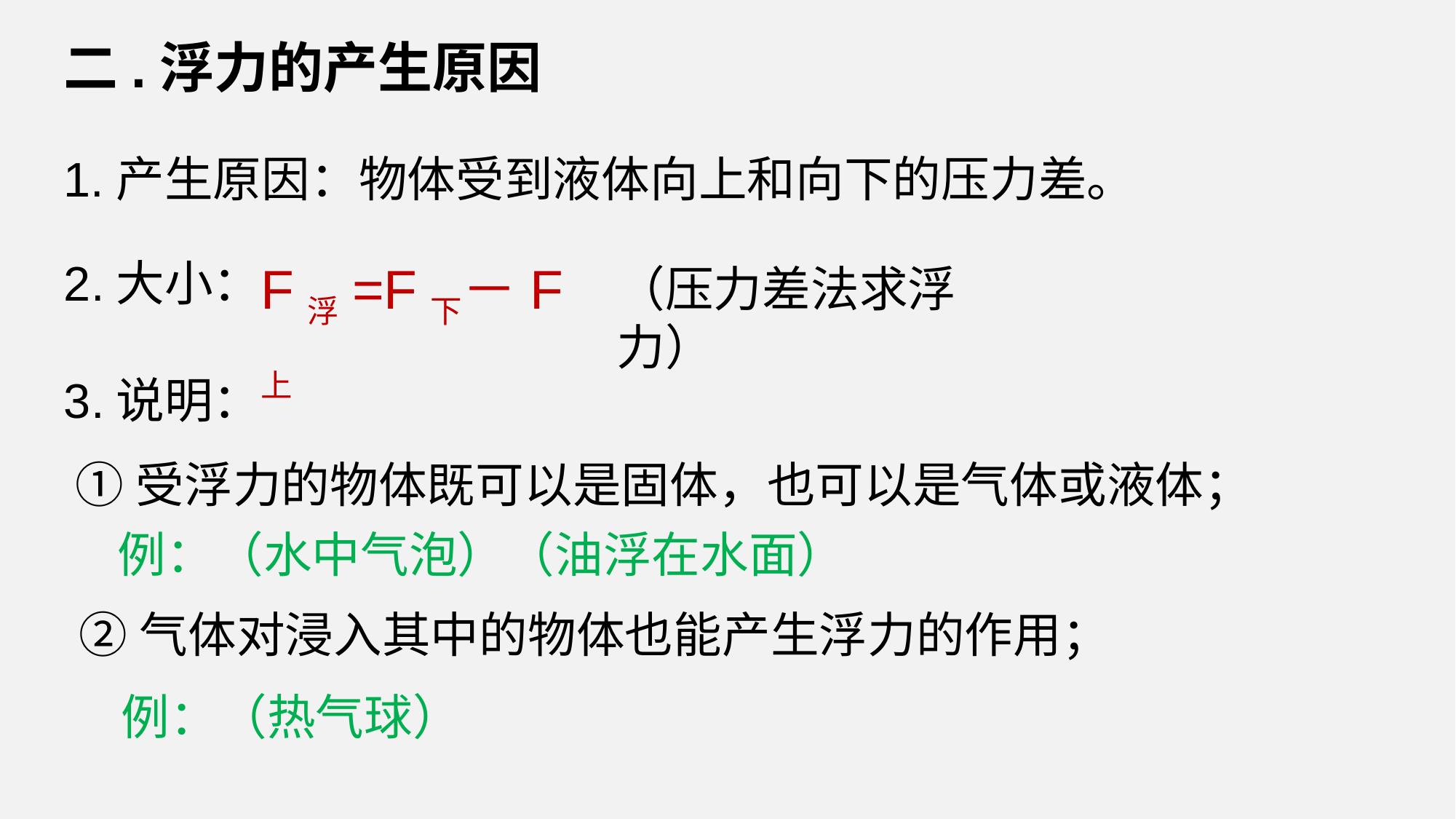

二.浮力的产生原因
1.产生原因：物体受到液体向上和向下的压力差。
2.大小：
F浮=F下－F上
（压力差法求浮力）
3.说明：
①受浮力的物体既可以是固体，也可以是气体或液体；
例：（水中气泡）（油浮在水面）
②气体对浸入其中的物体也能产生浮力的作用；
例：（热气球）